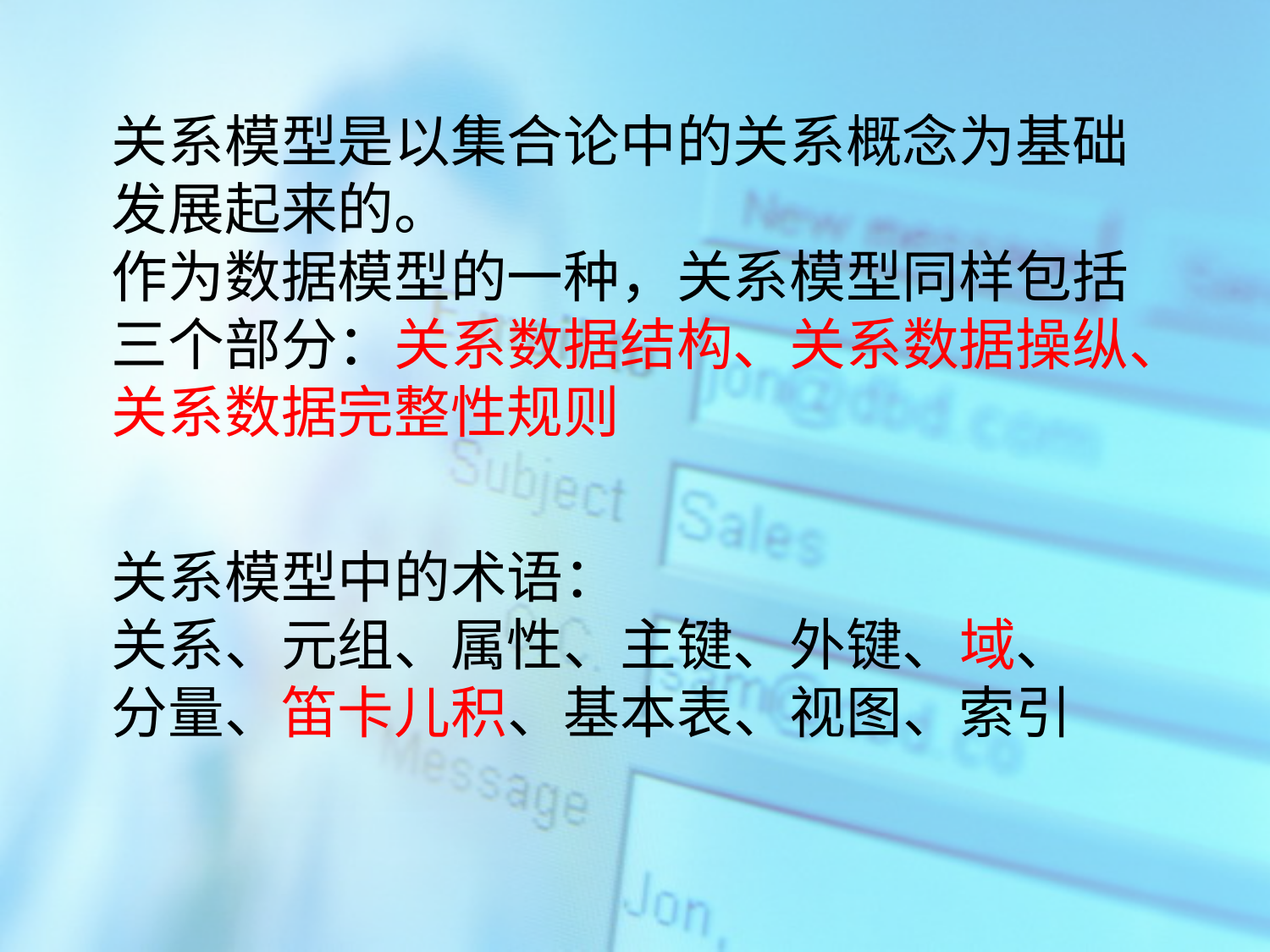

关系模型是以集合论中的关系概念为基础发展起来的。
作为数据模型的一种，关系模型同样包括三个部分：关系数据结构、关系数据操纵、关系数据完整性规则
关系模型中的术语：
关系、元组、属性、主键、外键、域、分量、笛卡儿积、基本表、视图、索引